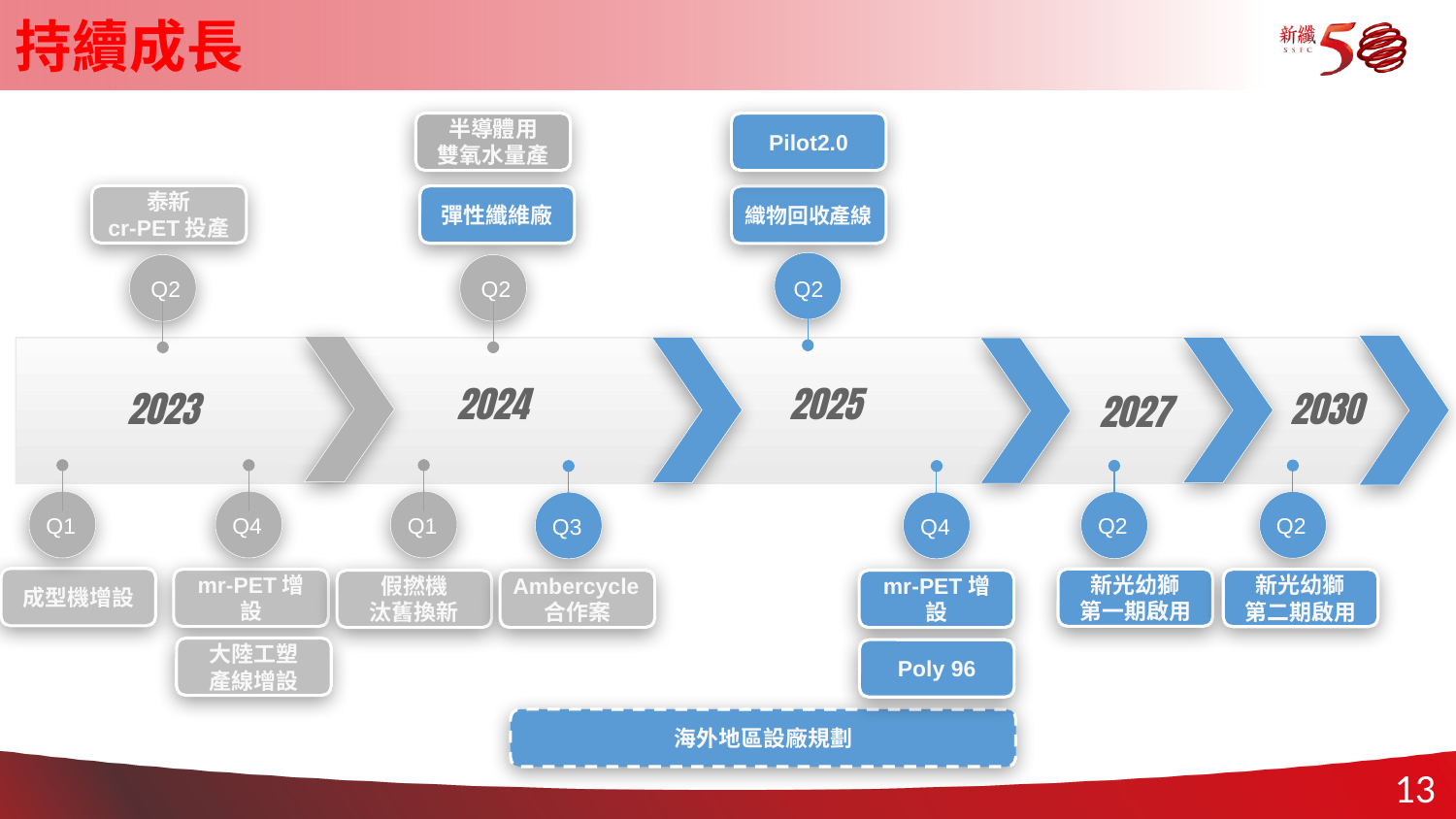

持續成長
半導體用
雙氧水量產
Pilot2.0
泰新
cr-PET投產
彈性纖維廠
織物回收產線

Q2

Q2

Q2

2024
2024
2025
2030
2023
2027

Q1

Q4

Q1

Q2

Q2

Q3

Q4
成型機增設
新光幼獅
第一期啟用
mr-PET增設
新光幼獅
第二期啟用
假撚機
汰舊換新
Ambercycle合作案
mr-PET增設
大陸工塑
產線增設
Poly 96
海外地區設廠規劃
13